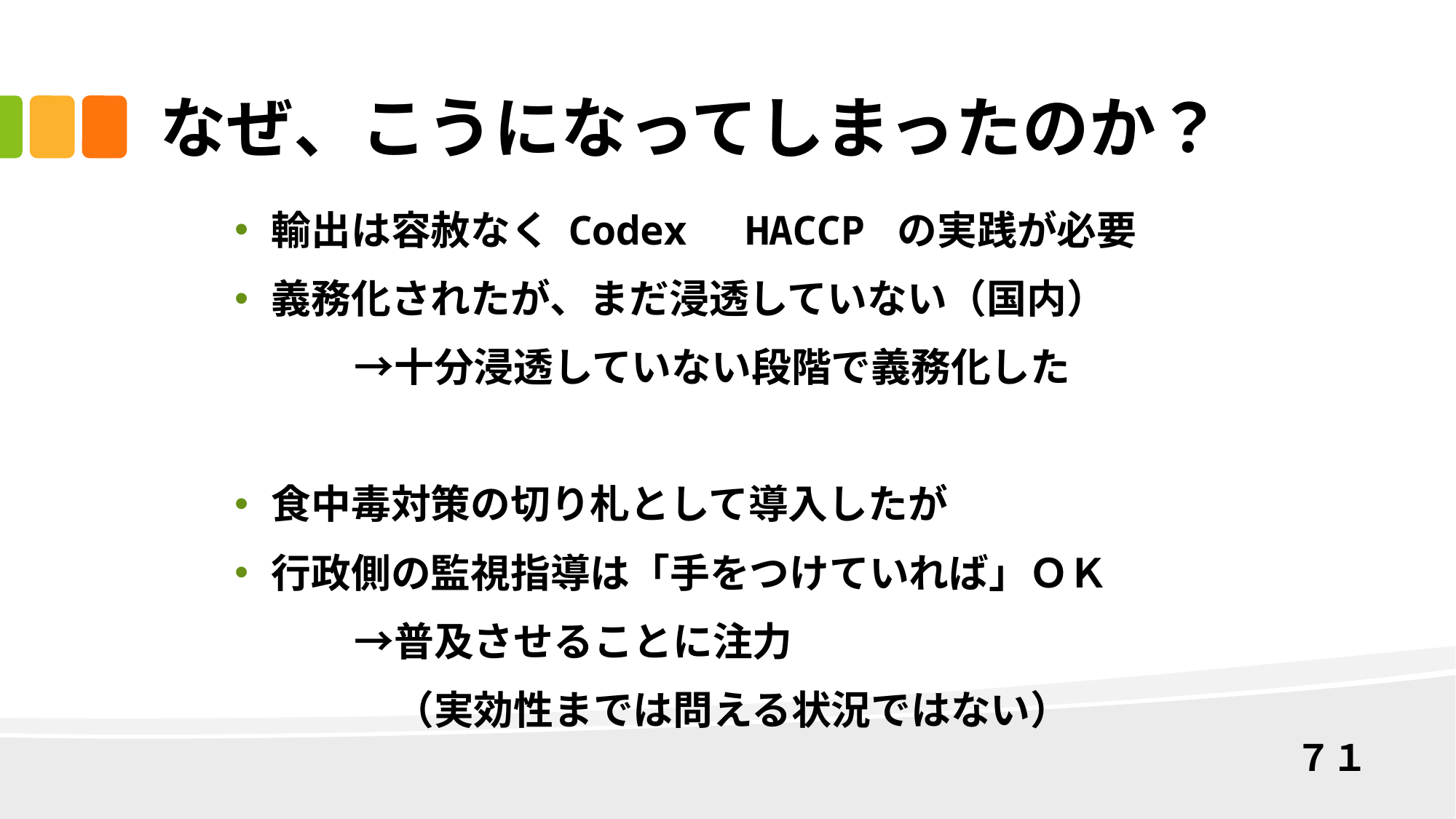

# なぜ、こうになってしまったのか？
輸出は容赦なく Codex　HACCP の実践が必要
義務化されたが、まだ浸透していない（国内）
　　　→十分浸透していない段階で義務化した

食中毒対策の切り札として導入したが
行政側の監視指導は「手をつけていれば」ＯＫ
　　　→普及させることに注力
　　　　（実効性までは問える状況ではない）
７１